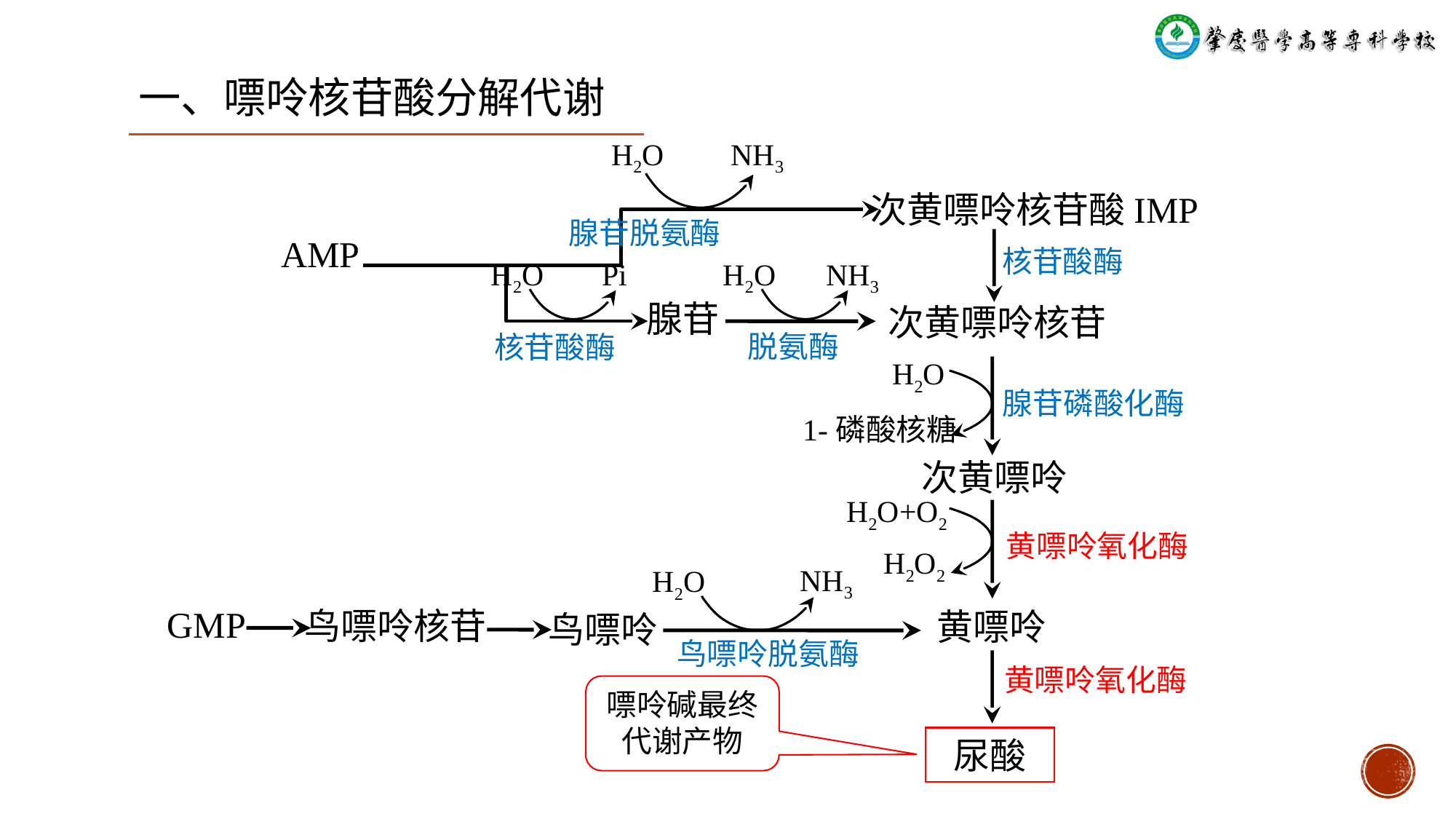

一、嘌呤核苷酸分解代谢
H2O
NH3

次黄嘌呤核苷酸IMP
腺苷脱氨酶
AMP

核苷酸酶
H2O
Pi
H2O
NH3

腺苷
次黄嘌呤核苷

脱氨酶
核苷酸酶
H2O

腺苷磷酸化酶
1-磷酸核糖
次黄嘌呤
H2O+O2

黄嘌呤氧化酶
H2O2
NH3
H2O

GMP
鸟嘌呤核苷
黄嘌呤
鸟嘌呤

鸟嘌呤脱氨酶

黄嘌呤氧化酶
嘌呤碱最终代谢产物
尿酸